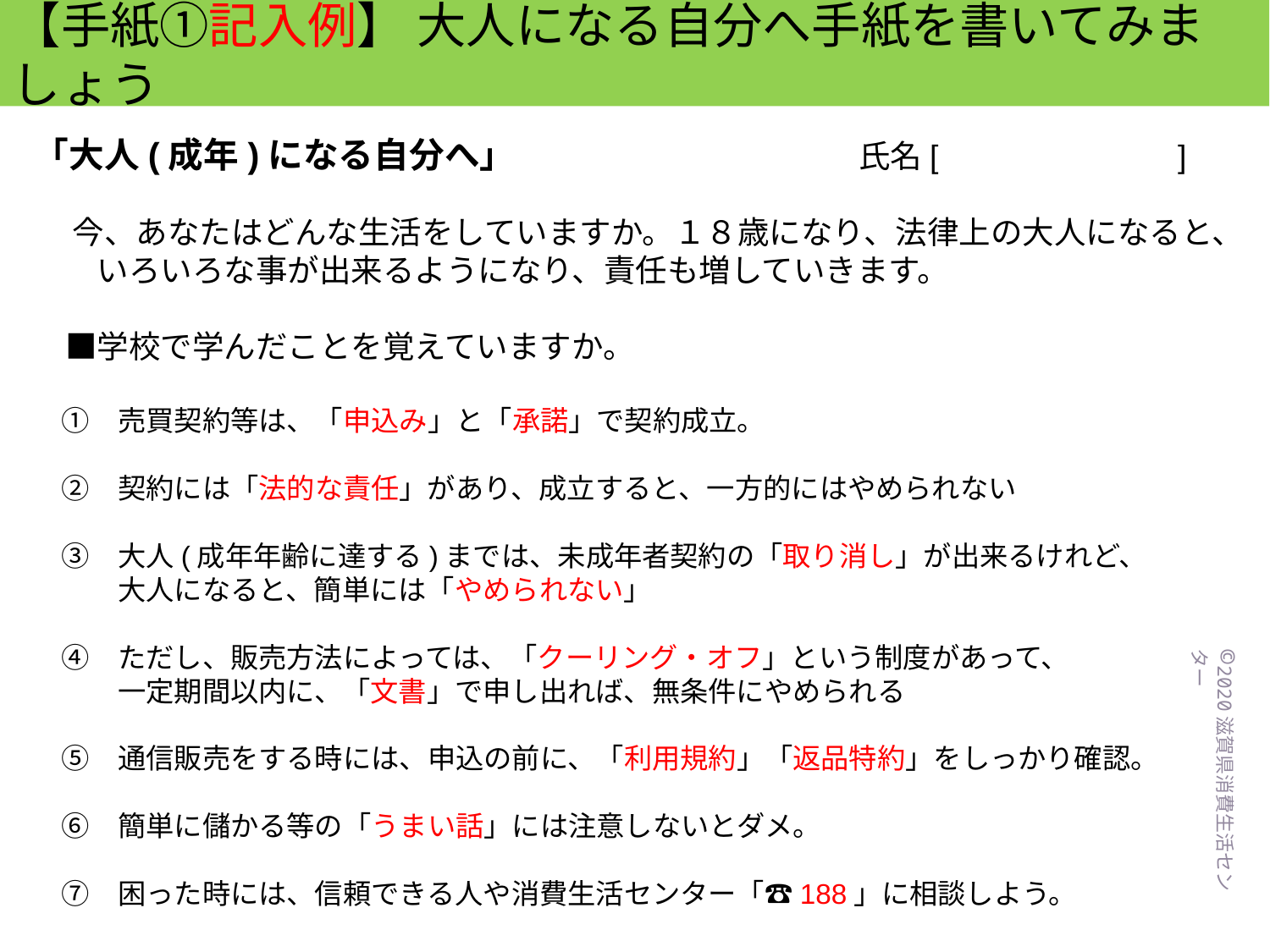

【手紙①記入例】 大人になる自分へ手紙を書いてみましょう
「大人(成年)になる自分へ」　　　　　　　        　　氏名[                           ]

　 今、あなたはどんな生活をしていますか。１８歳になり、法律上の大人になると、
　　いろいろな事が出来るようになり、責任も増していきます。

　■学校で学んだことを覚えていますか。

　①　売買契約等は、「申込み」と「承諾」で契約成立。

　②　契約には「法的な責任」があり、成立すると、一方的にはやめられない

　③　大人(成年年齢に達する)までは、未成年者契約の「取り消し」が出来るけれど、
　　　大人になると、簡単には「やめられない」

　④　ただし、販売方法によっては、「クーリング・オフ」という制度があって、
　　　一定期間以内に、「文書」で申し出れば、無条件にやめられる

　⑤　通信販売をする時には、申込の前に、「利用規約」「返品特約」をしっかり確認。

　⑥　簡単に儲かる等の「うまい話」には注意しないとダメ。

　⑦　困った時には、信頼できる人や消費生活センター「☎188」に相談しよう。
©2020滋賀県消費生活センター